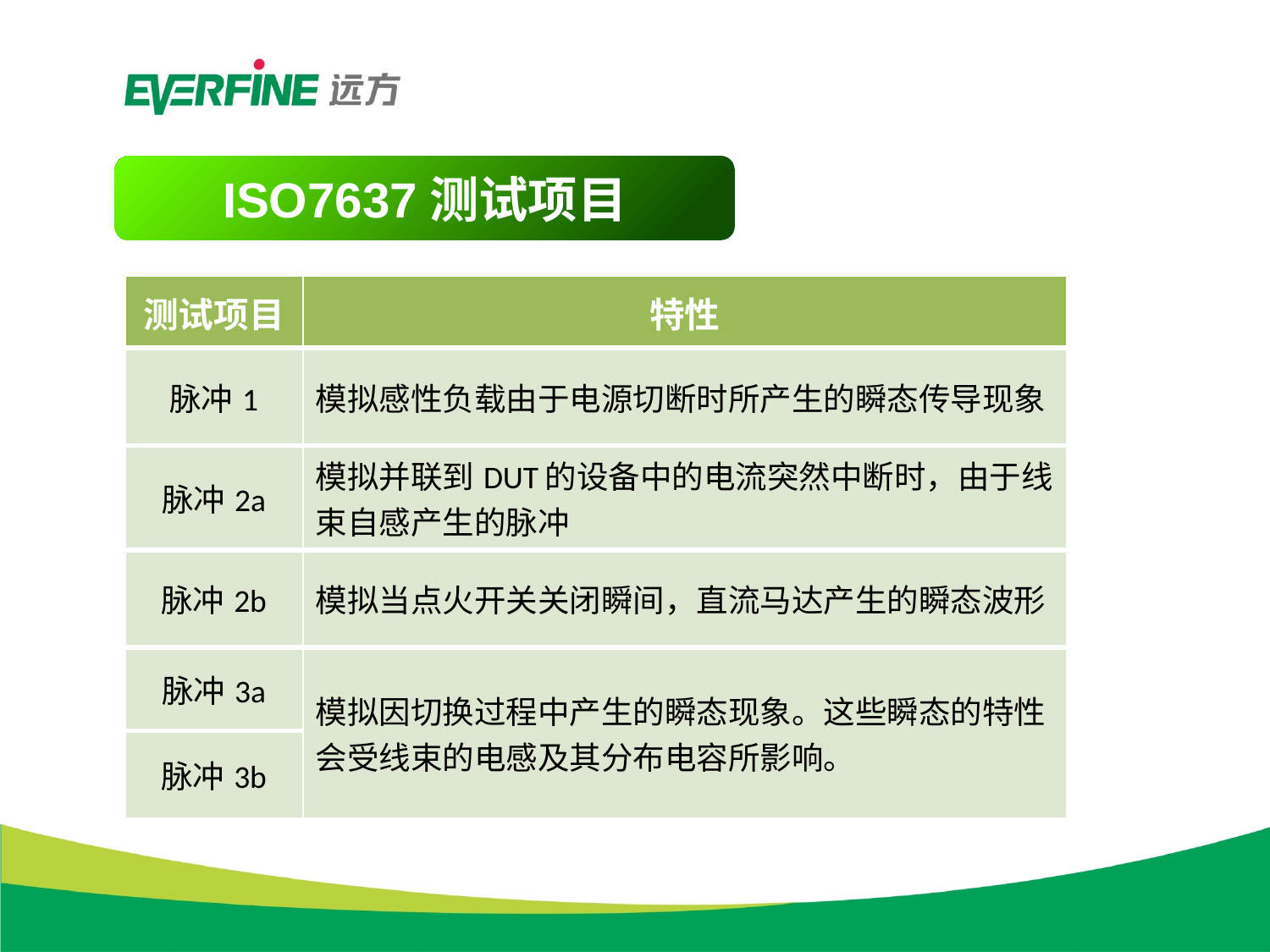

ISO7637测试项目

| 测试项目 | 特性 |
| --- | --- |
| 脉冲1 | 模拟感性负载由于电源切断时所产生的瞬态传导现象 |
| 脉冲2a | 模拟并联到DUT的设备中的电流突然中断时，由于线束自感产生的脉冲 |
| 脉冲2b | 模拟当点火开关关闭瞬间，直流马达产生的瞬态波形 |
| 脉冲3a | 模拟因切换过程中产生的瞬态现象。这些瞬态的特性会受线束的电感及其分布电容所影响。 |
| 脉冲3b |  |